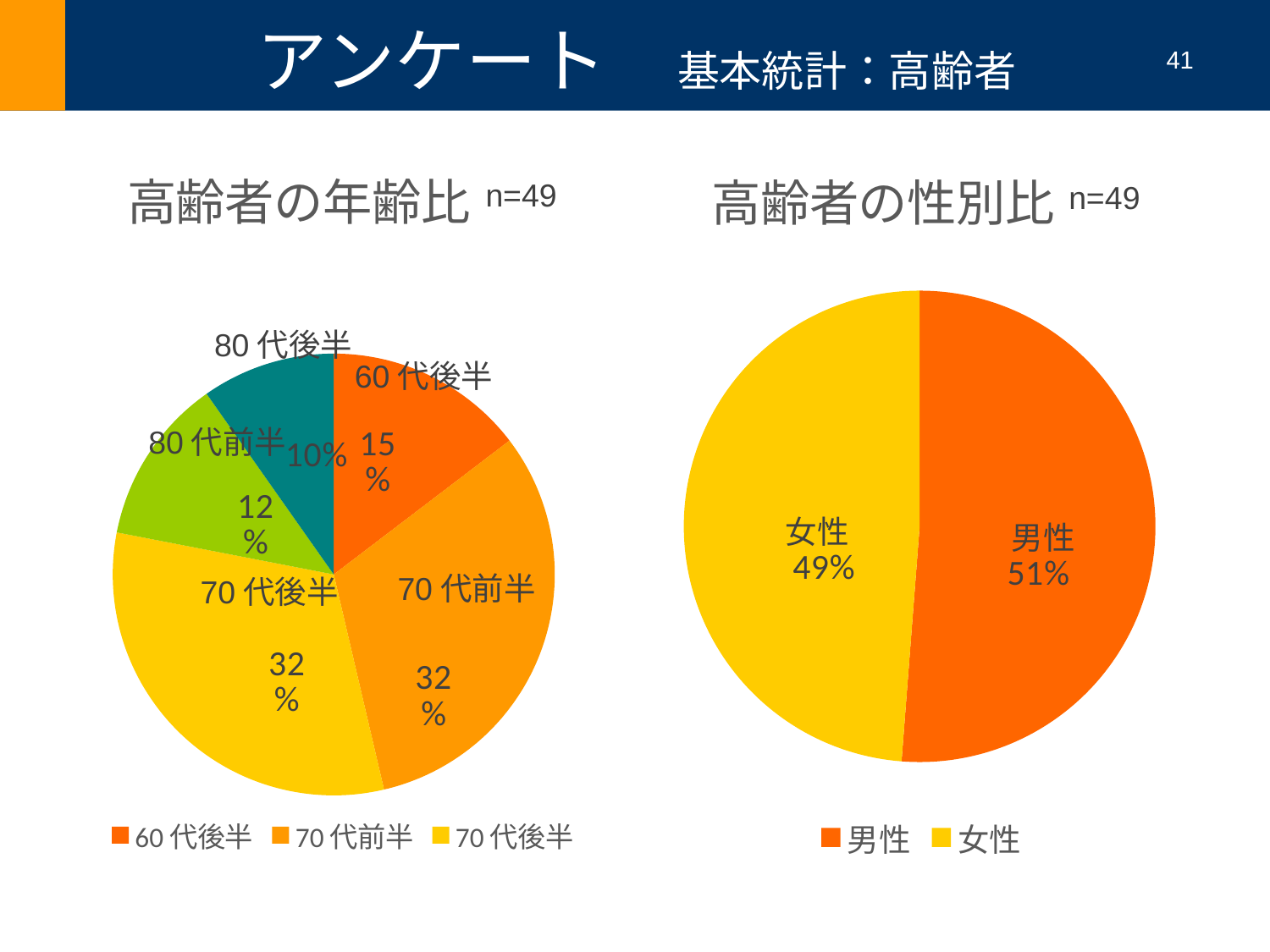

# アンケート　基本統計：高齢者

41

### Chart: 高齢者の性別比

| Category |  |
|---|---|
| 男性 | 0.5121951219512195 |
| 女性 | 0.4878048780487805 |

### Chart: 高齢者の年齢比

| Category |  |
|---|---|
| 60代後半 | 0.14634146341463414 |
| 70代前半 | 0.3170731707317073 |
| 70代後半 | 0.3170731707317073 |
| 80代前半 | 0.12195121951219512 |
| 80代後半 | 0.0975609756097561 |
n=49
n=49
80代後半
60代後半
80代前半
女性
男性
70代前半
70代後半